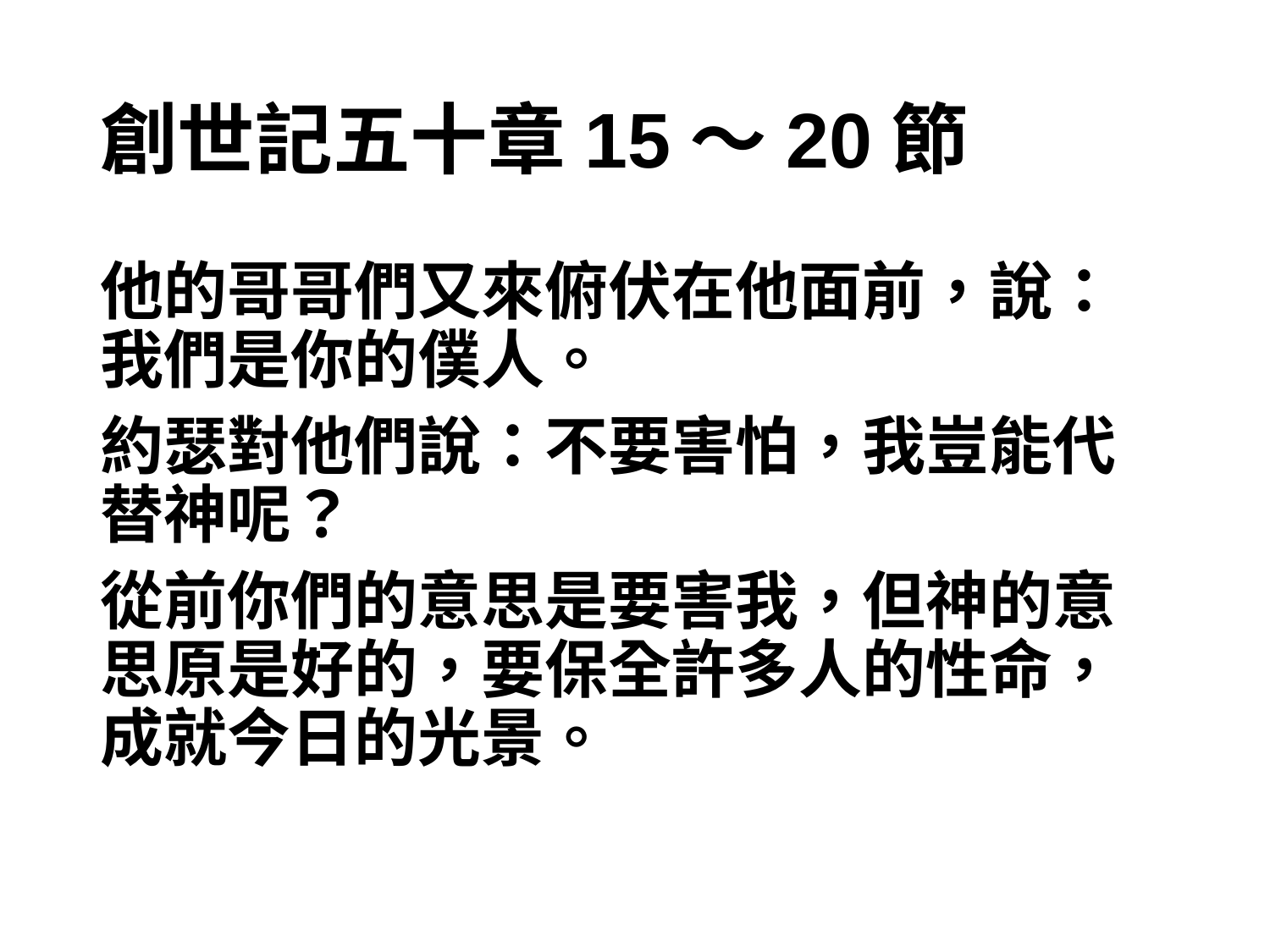

# 創世記五十章15～20節
他的哥哥們又來俯伏在他面前，說：我們是你的僕人。
約瑟對他們說：不要害怕，我豈能代替神呢？
從前你們的意思是要害我，但神的意思原是好的，要保全許多人的性命，成就今日的光景。